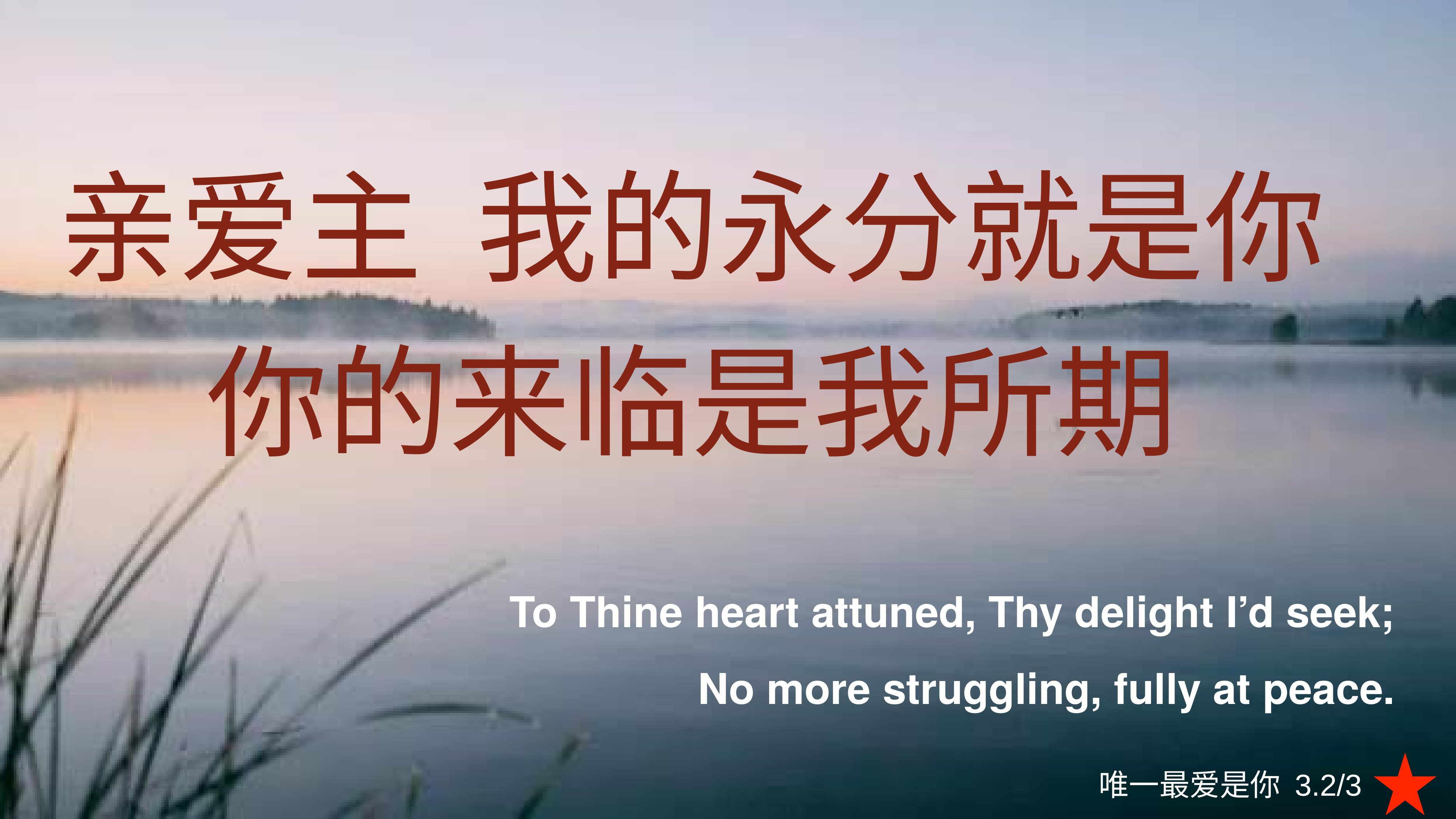

亲爱主  我的永分就是你
你的来临是我所期
To Thine heart attuned, Thy delight I’d seek;
No more struggling, fully at peace.

唯一最爱是你 3.2/3